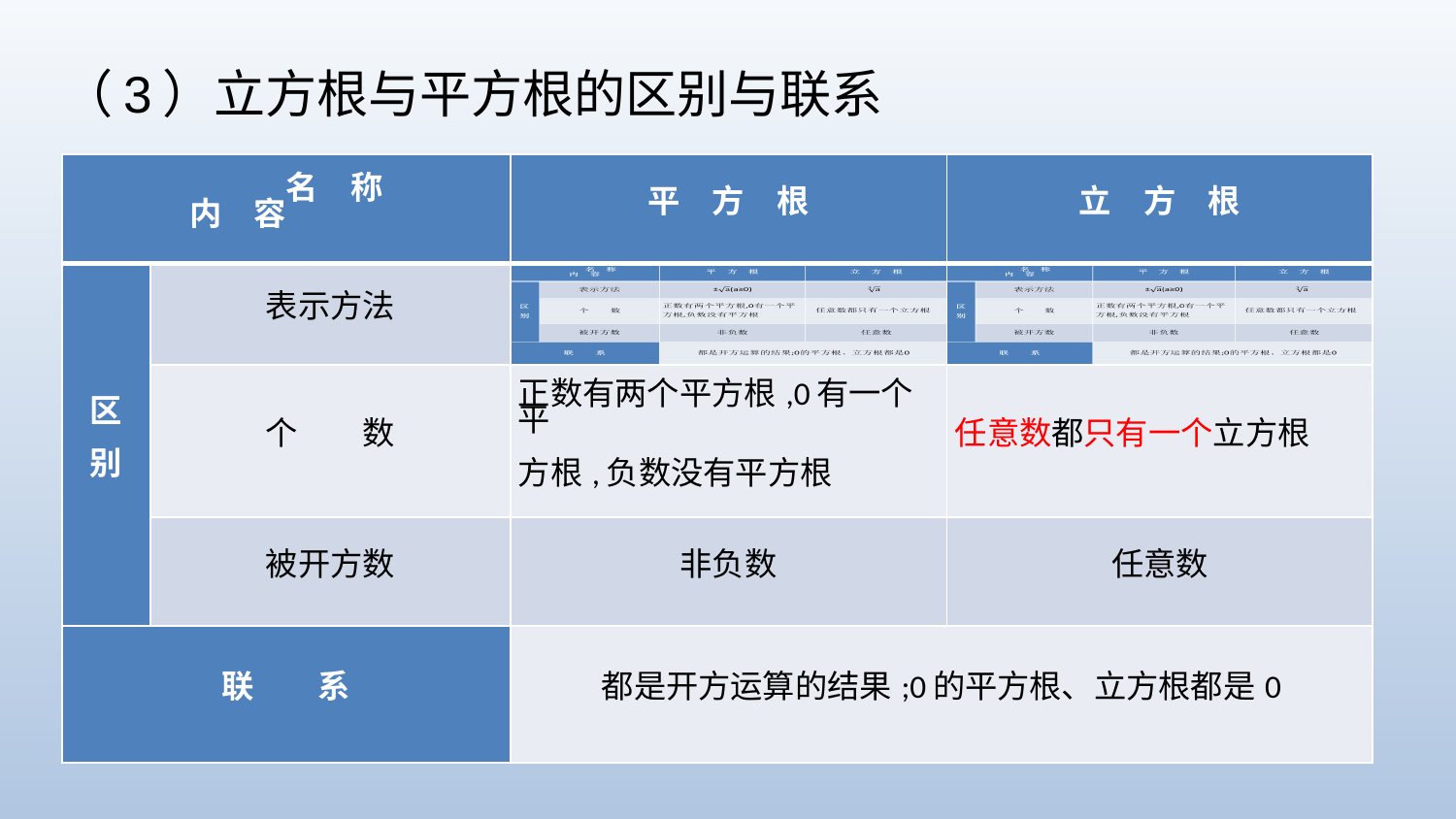

# （3）立方根与平方根的区别与联系
| 名　称 内　容 |  | 平　方　根 | 立　方　根 |
| --- | --- | --- | --- |
| 区   别 | 表示方法 |  |  |
|  | 个　　数 | 正数有两个平方根,0有一个平 方根,负数没有平方根 | 任意数都只有一个立方根 |
|  | 被开方数 | 非负数 | 任意数 |
| 联　　系 |  | 都是开方运算的结果;0的平方根、立方根都是0 |  |